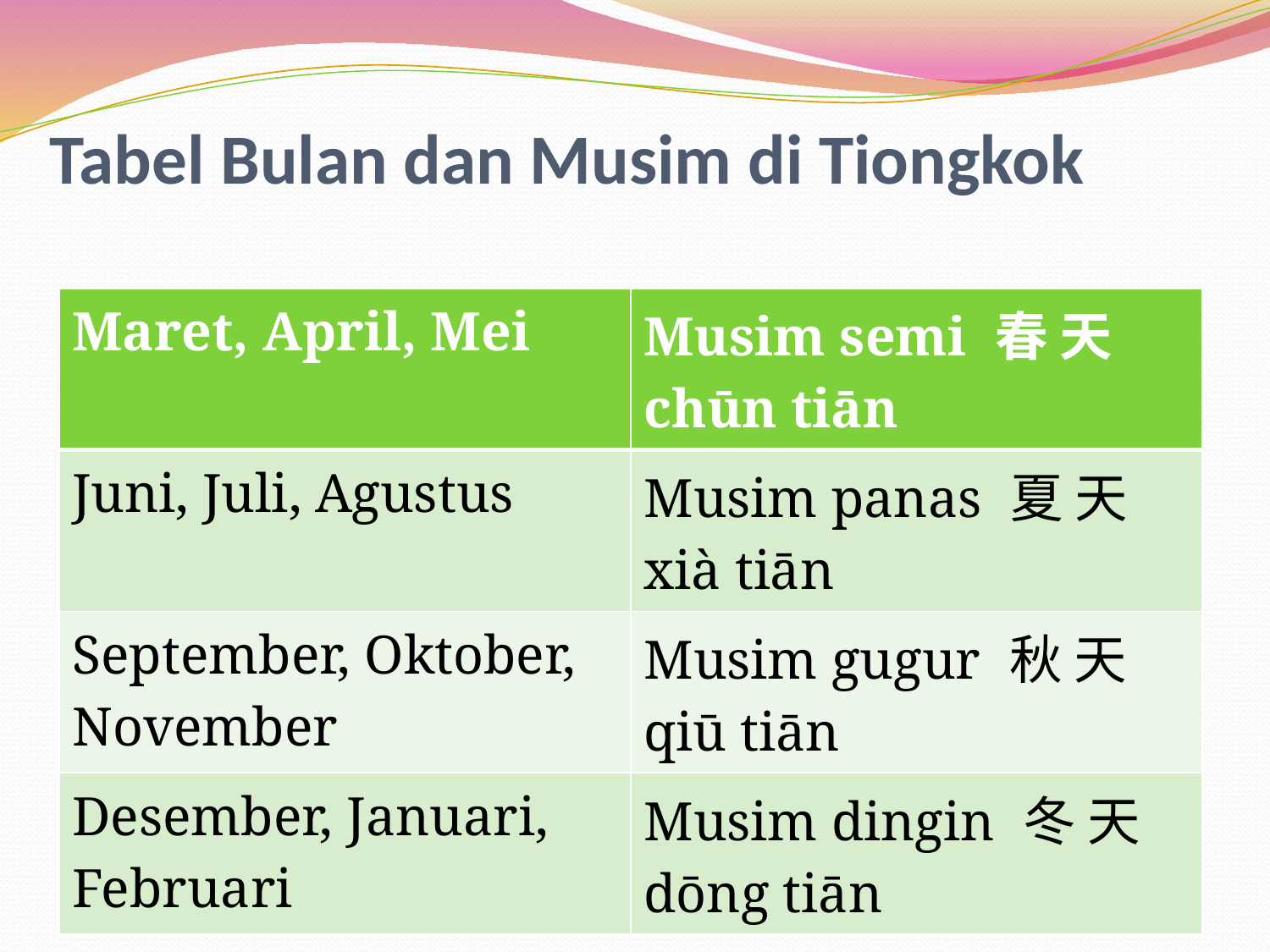

# Tabel Bulan dan Musim di Tiongkok
| Maret, April, Mei | Musim semi 春 天chūn tiān |
| --- | --- |
| Juni, Juli, Agustus | Musim panas 夏 天 xià tiān |
| September, Oktober, November | Musim gugur 秋 天 qiū tiān |
| Desember, Januari, Februari | Musim dingin 冬 天 dōng tiān |